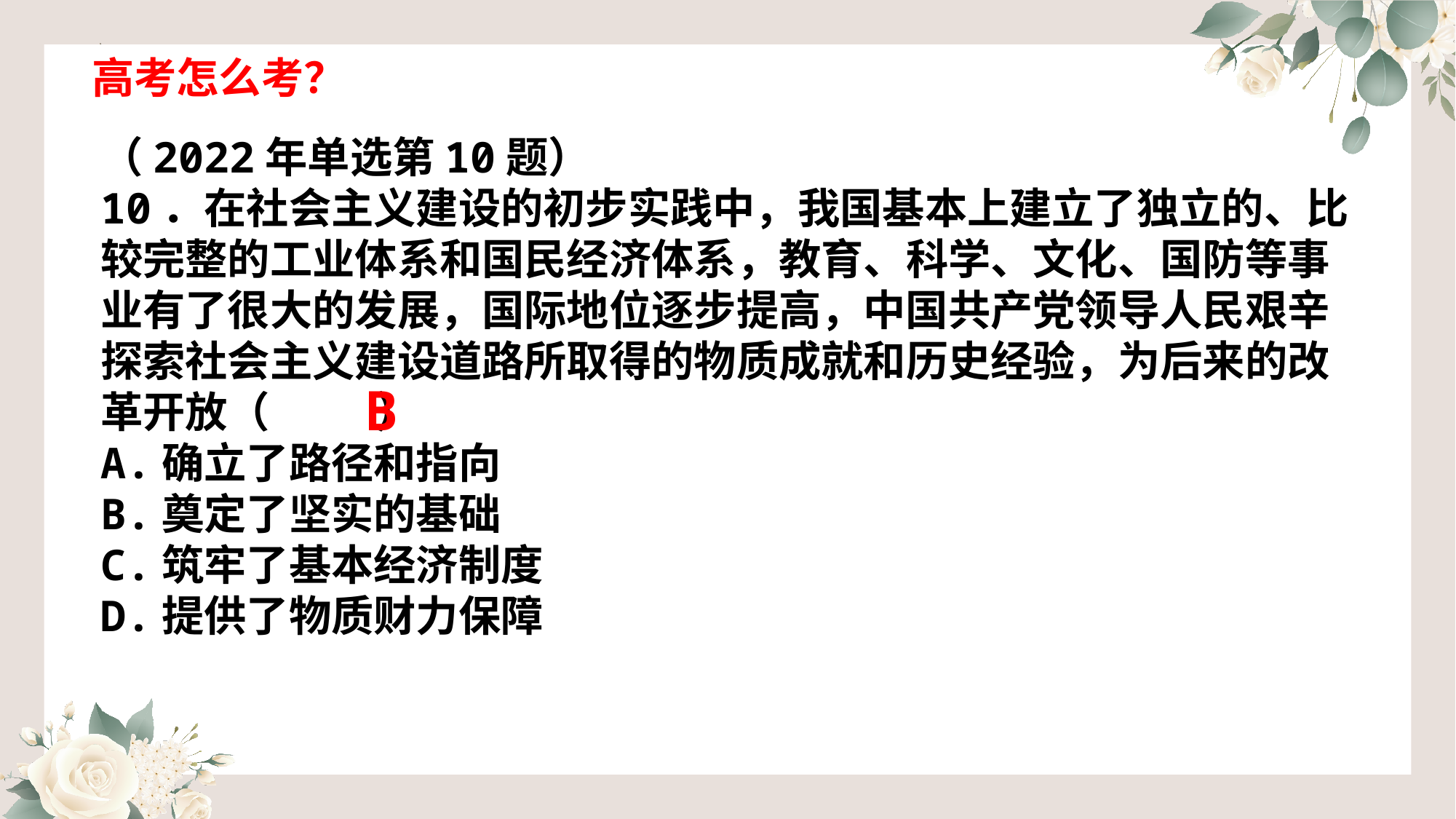

高考怎么考？
（2022年单选第10题）
10．在社会主义建设的初步实践中，我国基本上建立了独立的、比较完整的工业体系和国民经济体系，教育、科学、文化、国防等事业有了很大的发展，国际地位逐步提高，中国共产党领导人民艰辛探索社会主义建设道路所取得的物质成就和历史经验，为后来的改革开放（           ）
A.确立了路径和指向
B.奠定了坚实的基础
C.筑牢了基本经济制度
D.提供了物质财力保障
B